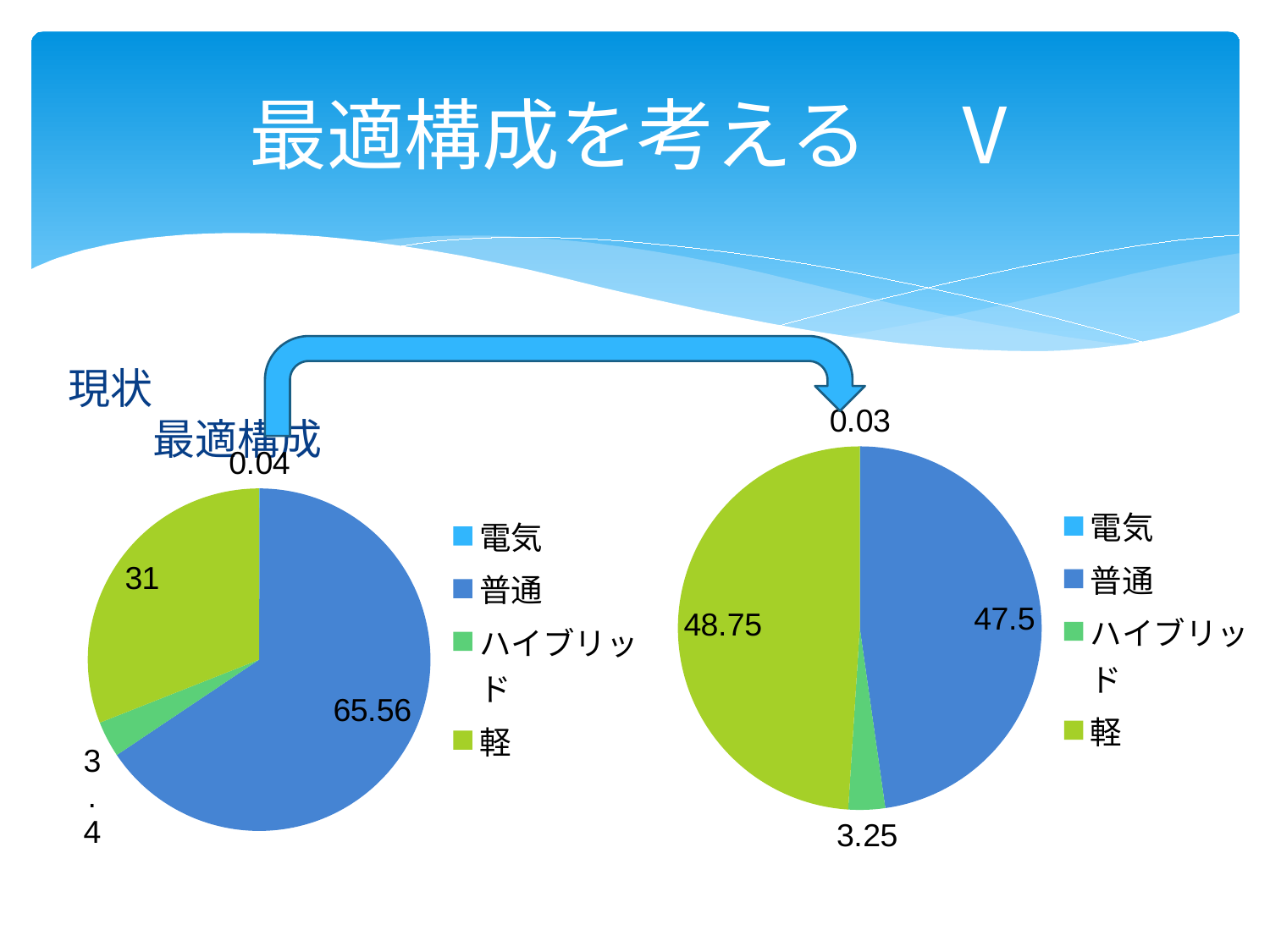

# 最適構成を考える　Ⅴ

現状　　　　　　　　　　　　　　　　　　　　　　　　　　最適構成

### Chart

| Category | 最適構成 |
|---|---|
| 電気 | 0.03000000000000001 |
| 普通 | 47.5 |
| ハイブリッド | 3.25 |
| 軽 | 48.75 |

### Chart

| Category | 現在 |
|---|---|
| 電気 | 0.040000000000000015 |
| 普通 | 65.56 |
| ハイブリッド | 3.4 |
| 軽 | 31.0 |